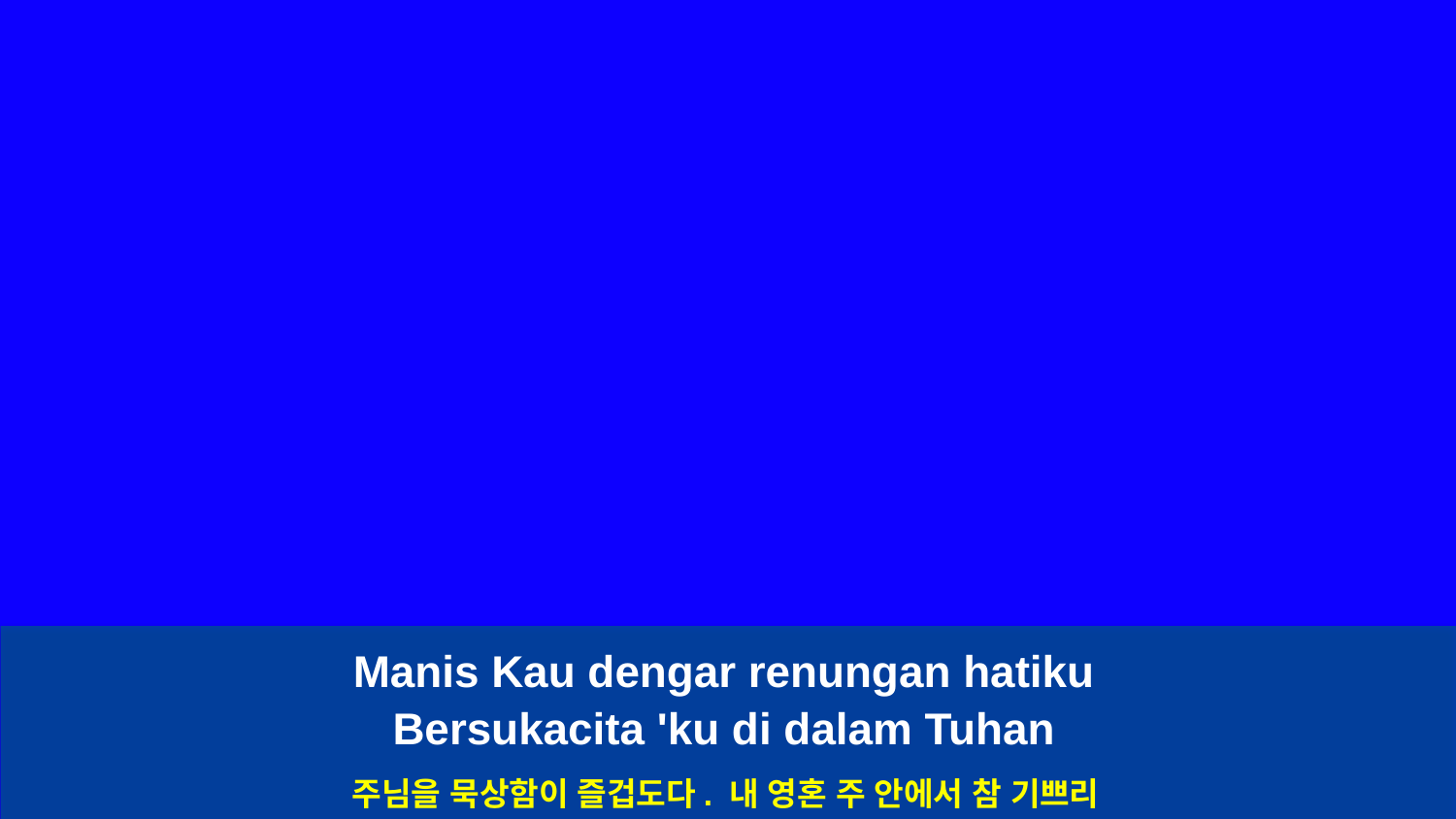

Manis Kau dengar renungan hatiku
Bersukacita 'ku di dalam Tuhan
주님을 묵상함이 즐겁도다. 내 영혼 주 안에서 참 기쁘리